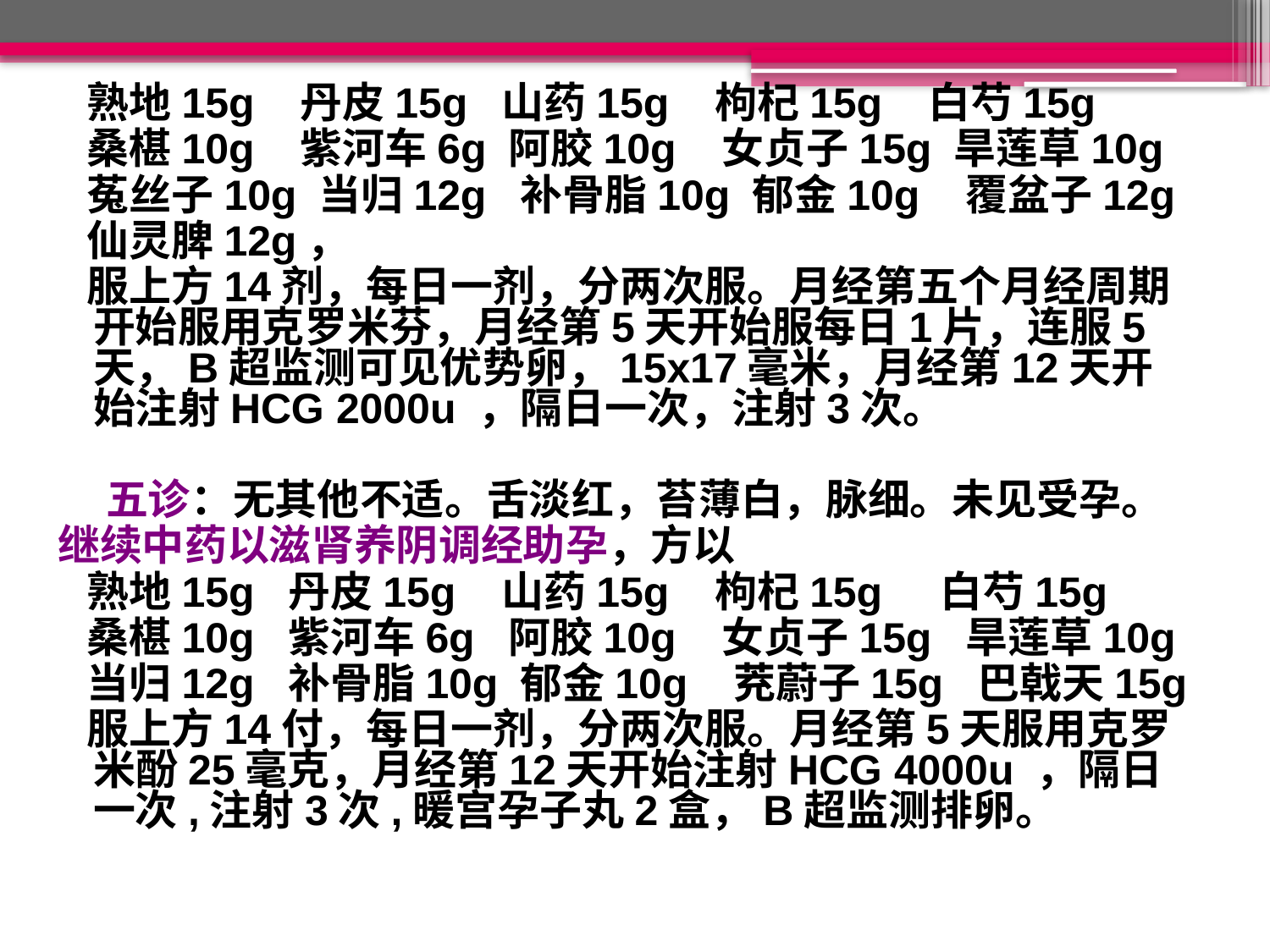

熟地15g   丹皮15g  山药15g   枸杞15g   白芍15g
  桑椹10g   紫河车6g 阿胶10g   女贞子15g 旱莲草10g
  菟丝子10g 当归12g  补骨脂10g 郁金10g   覆盆子12g
  仙灵脾12g，
  服上方14剂，每日一剂，分两次服。月经第五个月经周期开始服用克罗米芬，月经第5天开始服每日1片，连服5天，B超监测可见优势卵，15x17毫米，月经第12天开始注射HCG 2000u ，隔日一次，注射3次。

    五诊：无其他不适。舌淡红，苔薄白，脉细。未见受孕。
继续中药以滋肾养阴调经助孕，方以
  熟地15g  丹皮15g   山药15g   枸杞15g    白芍15g
  桑椹10g  紫河车6g  阿胶10g   女贞子15g  旱莲草10g
  当归12g  补骨脂10g 郁金10g   茺蔚子15g  巴戟天15g
  服上方14付，每日一剂，分两次服。月经第5天服用克罗米酚25毫克，月经第12天开始注射HCG 4000u ，隔日一次,注射3次,暖宫孕子丸2盒，B超监测排卵。